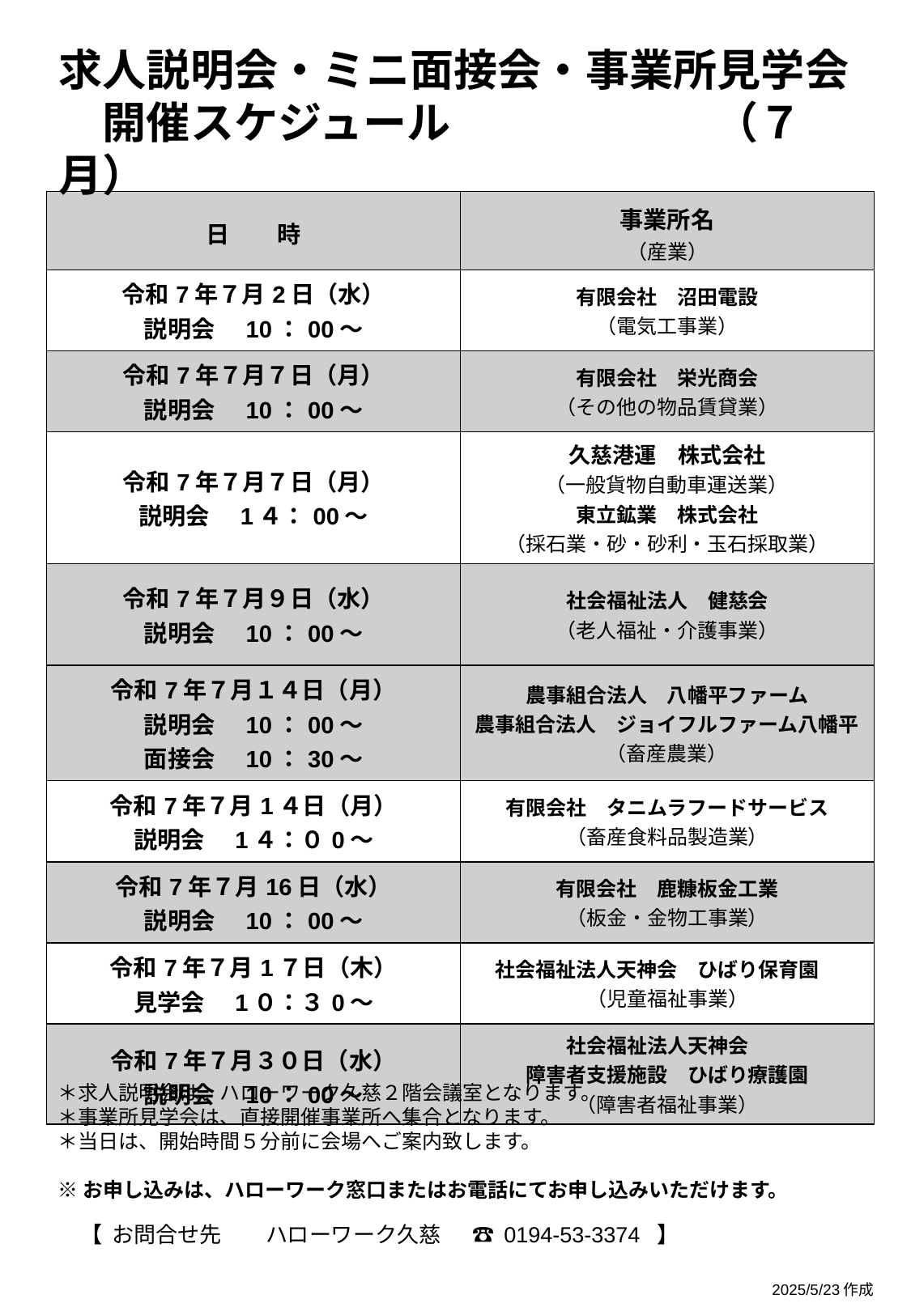

求人説明会・ミニ面接会・事業所見学会　開催スケジュール　　　　　　（７月）
| 日　　時 | 事業所名 （産業） |
| --- | --- |
| 令和7年７月2日（水） 説明会　10：00～ | 有限会社　沼田電設 （電気工事業） |
| 令和7年７月７日（月） 説明会　10：00～ | 有限会社　栄光商会 （その他の物品賃貸業） |
| 令和7年７月７日（月） 説明会　1４：00～ | 久慈港運　株式会社 （一般貨物自動車運送業） 東立鉱業　株式会社 （採石業・砂・砂利・玉石採取業） |
| 令和7年７月９日（水） 説明会　10：00～ | 社会福祉法人　健慈会 （老人福祉・介護事業） |
| 令和7年７月１４日（月） 説明会　10：00～ 面接会　10：30～ | 農事組合法人　八幡平ファーム 農事組合法人　ジョイフルファーム八幡平 （畜産農業） |
| 令和7年７月1４日（月） 説明会　1４：０0～ | 有限会社　タニムラフードサービス （畜産食料品製造業） |
| 令和7年７月16日（水） 説明会　10：00～ | 有限会社　鹿糠板金工業 （板金・金物工事業） |
| 令和7年７月1７日（木） 見学会　1０：３0～ | 社会福祉法人天神会　ひばり保育園　 （児童福祉事業） |
| 令和7年７月３０日（水） 説明会　10：00～ | 社会福祉法人天神会　 障害者支援施設　ひばり療護園 （障害者福祉事業） |
＊求人説明会は、ハローワーク久慈２階会議室となります。
＊事業所見学会は、直接開催事業所へ集合となります。
＊当日は、開始時間５分前に会場へご案内致します。
※お申し込みは、ハローワーク窓口またはお電話にてお申し込みいただけます。
【  お問合せ先　　ハローワーク久慈 　 ☎ 0194-53-3374  】
2025/5/23作成